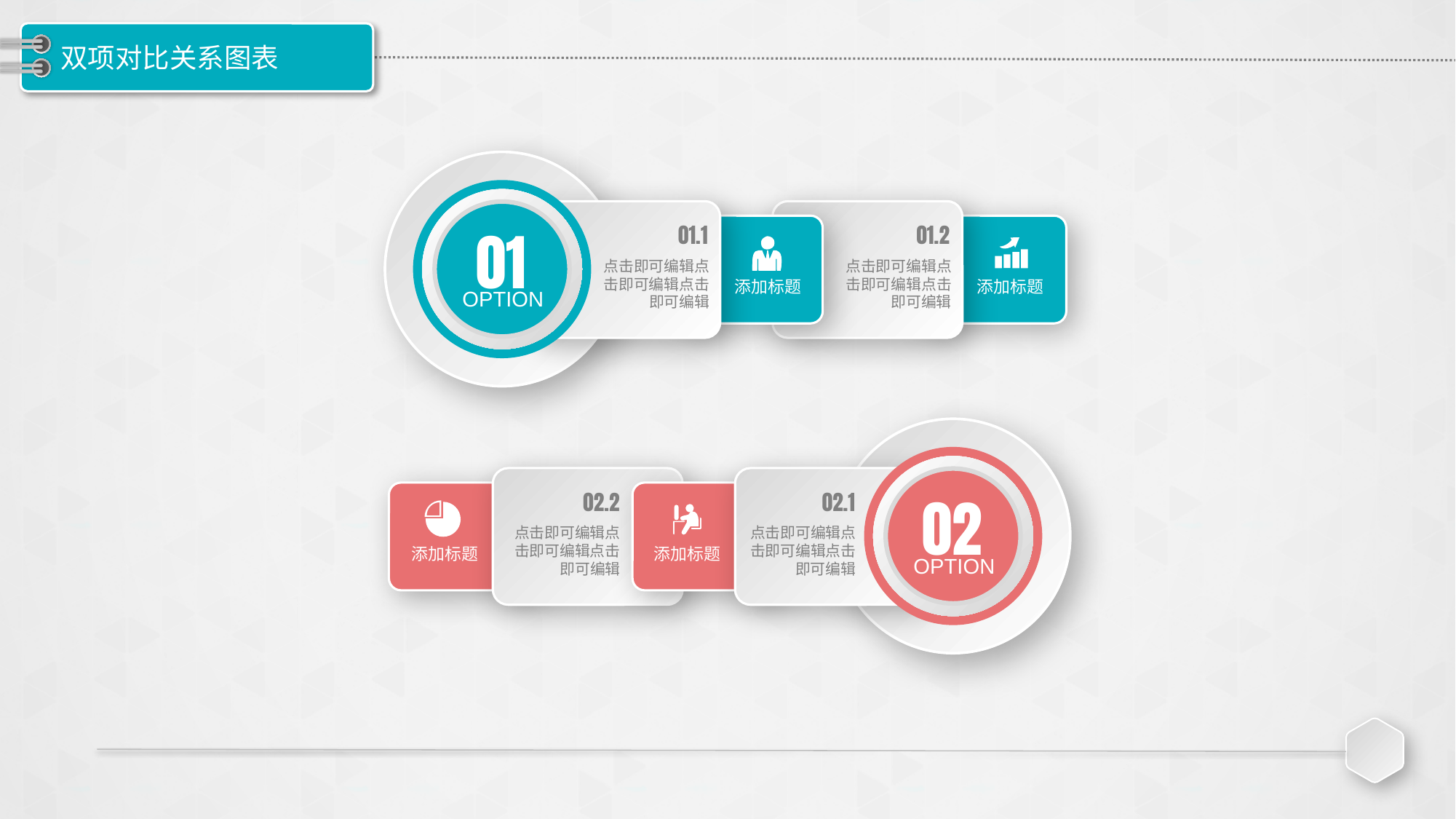

# 双项对比关系图表

01.1
01.2
01
OPTION

点击即可编辑点击即可编辑点击即可编辑
点击即可编辑点击即可编辑点击即可编辑
添加标题
添加标题

02.2
02.1
02

点击即可编辑点击即可编辑点击即可编辑
点击即可编辑点击即可编辑点击即可编辑

添加标题
添加标题
OPTION
44